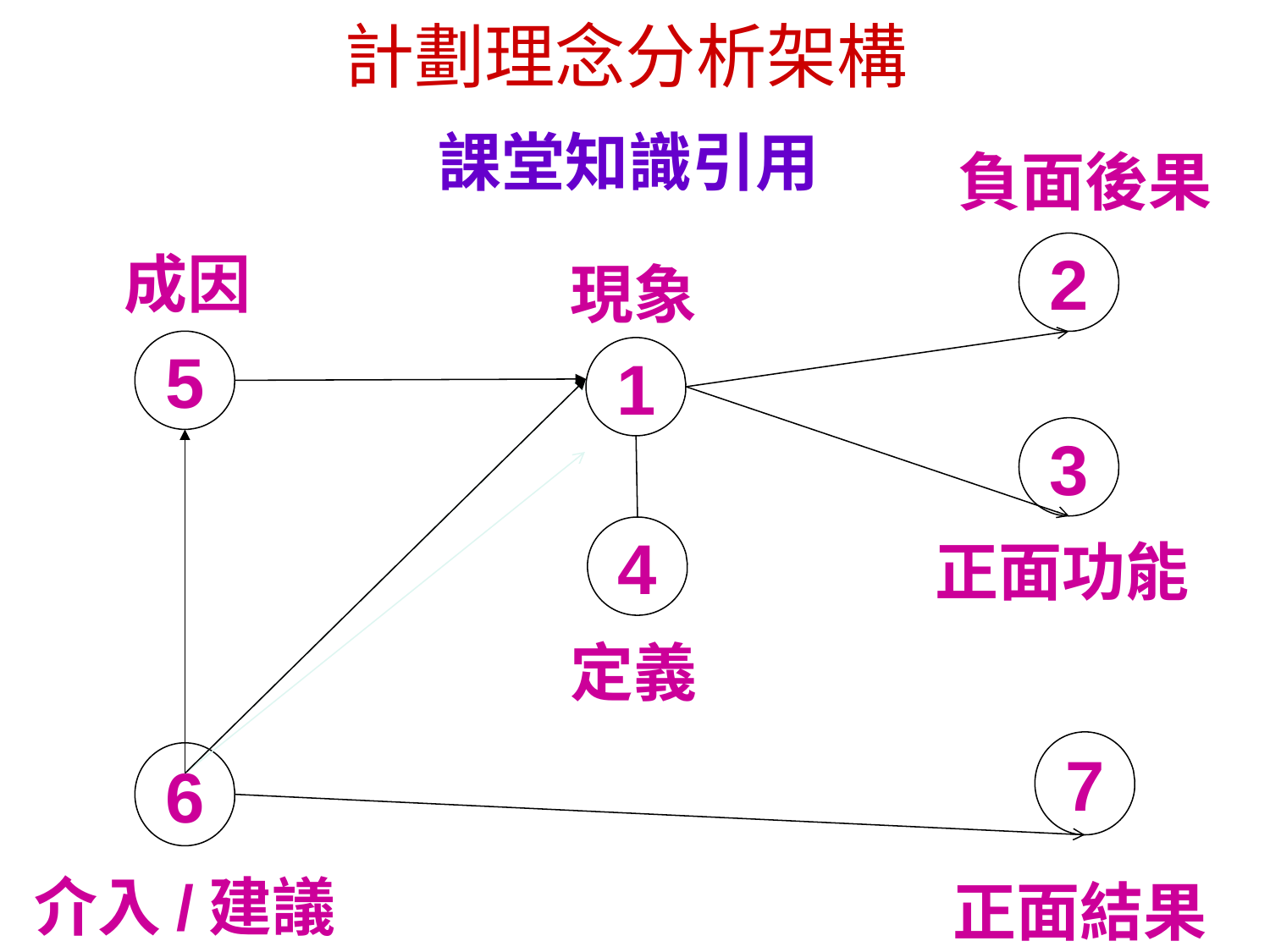

# 計劃理念分析架構
課堂知識引用
負面後果
2
成因
現象
5
1
3
4
正面功能
定義
7
6
介入/建議
正面結果